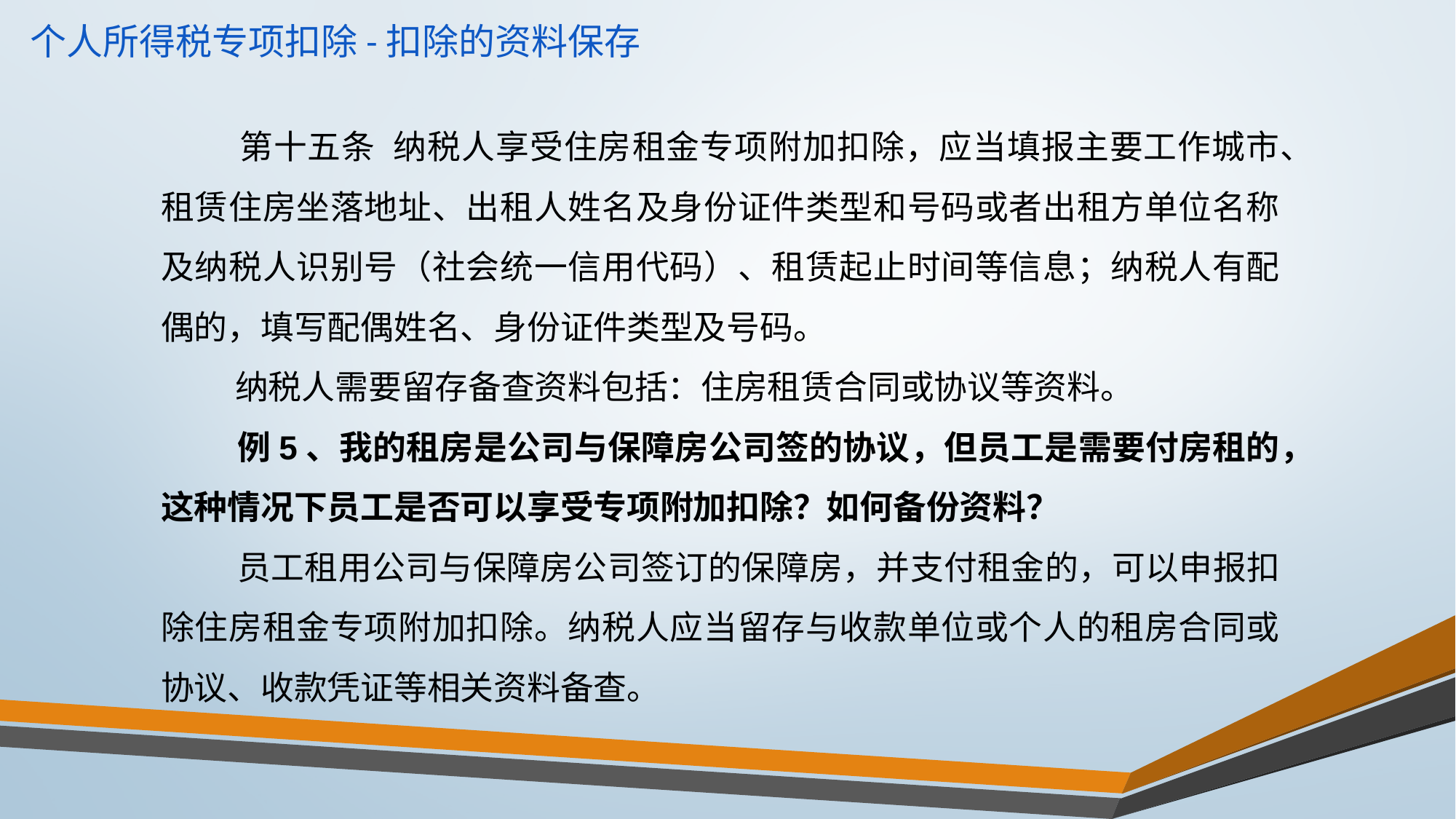

第十五条 纳税人享受住房租金专项附加扣除，应当填报主要工作城市、租赁住房坐落地址、出租人姓名及身份证件类型和号码或者出租方单位名称及纳税人识别号（社会统一信用代码）、租赁起止时间等信息；纳税人有配偶的，填写配偶姓名、身份证件类型及号码。
    纳税人需要留存备查资料包括：住房租赁合同或协议等资料。
    例5、我的租房是公司与保障房公司签的协议，但员工是需要付房租的，这种情况下员工是否可以享受专项附加扣除？如何备份资料？
    员工租用公司与保障房公司签订的保障房，并支付租金的，可以申报扣除住房租金专项附加扣除。纳税人应当留存与收款单位或个人的租房合同或协议、收款凭证等相关资料备查。